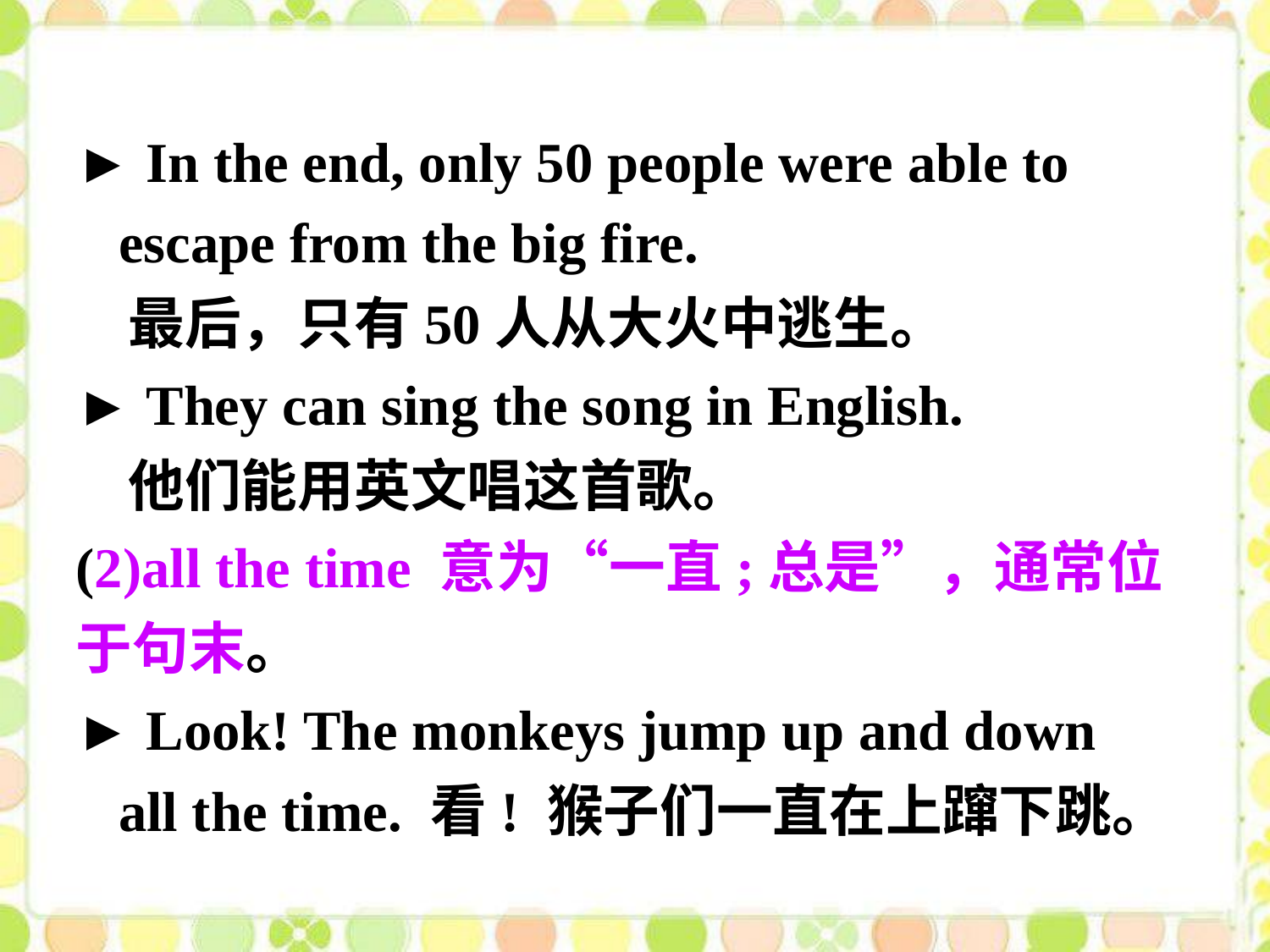

► In the end, only 50 people were able to
   escape from the big fire.
   最后，只有50人从大火中逃生。
► They can sing the song in English.
   他们能用英文唱这首歌。
(2)all the time 意为“一直;总是”，通常位于句末。
► Look! The monkeys jump up and down
   all the time. 看! 猴子们一直在上蹿下跳。